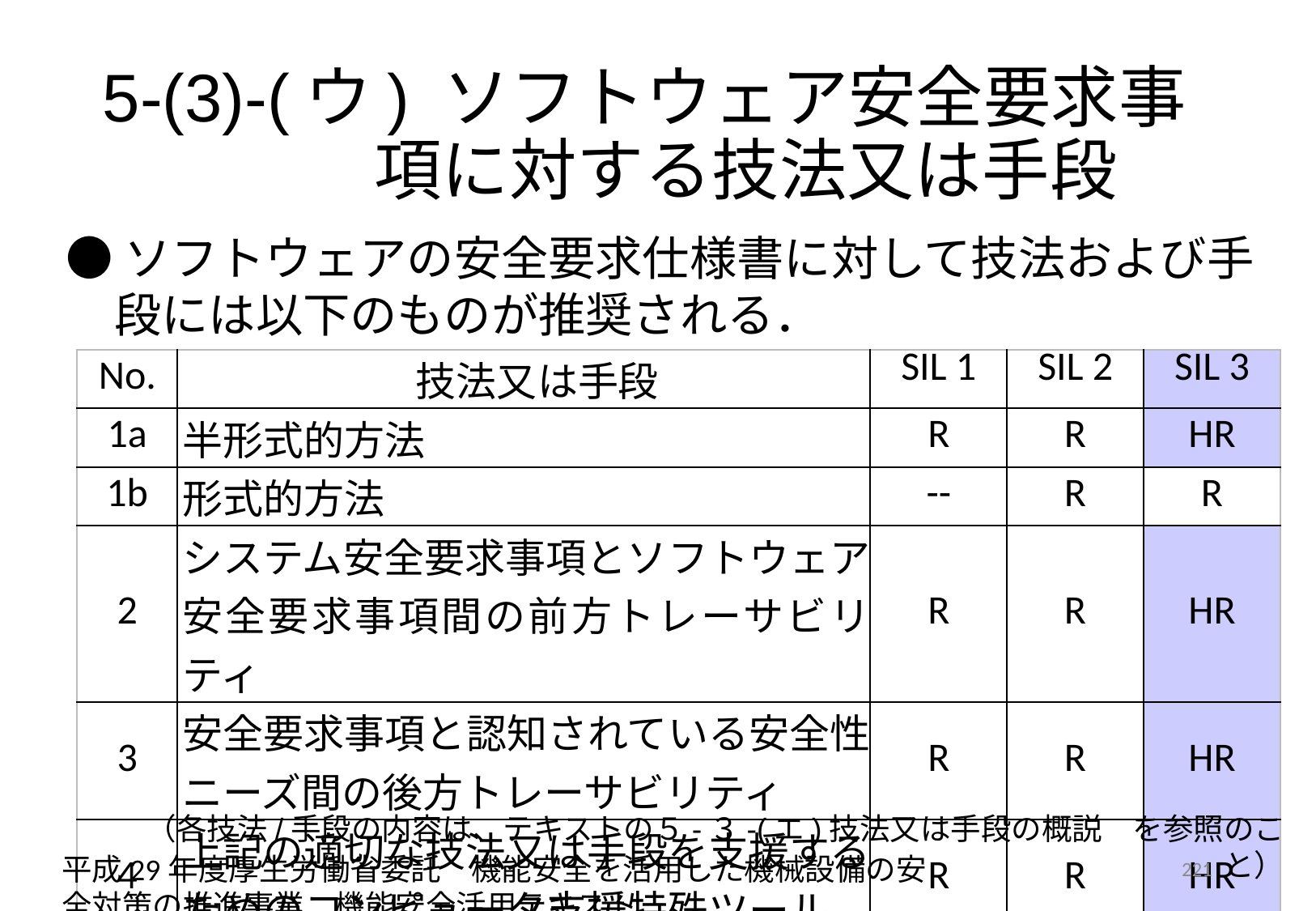

# 5-(3)-(ウ) ソフトウェア安全要求事項に対する技法又は手段
●ソフトウェアの安全要求仕様書に対して技法および手段には以下のものが推奨される．
| No. | 技法又は手段 | SIL 1 | SIL 2 | SIL 3 |
| --- | --- | --- | --- | --- |
| 1a | 半形式的方法 | R | R | HR |
| 1b | 形式的方法 | -- | R | R |
| 2 | システム安全要求事項とソフトウェア安全要求事項間の前方トレーサビリティ | R | R | HR |
| 3 | 安全要求事項と認知されている安全性ニーズ間の後方トレーサビリティ | R | R | HR |
| 4 | 上記の適切な技法又は手段を支援するためのコンピュータ支援特殊ツール | R | R | HR |
（各技法/手段の内容は、テキストの５-３-(エ)技法又は手段の概説　を参照のこと）
平成29年度厚生労働省委託　機能安全を活用した機械設備の安全対策の推進事業　機能安全活用テキスト
221